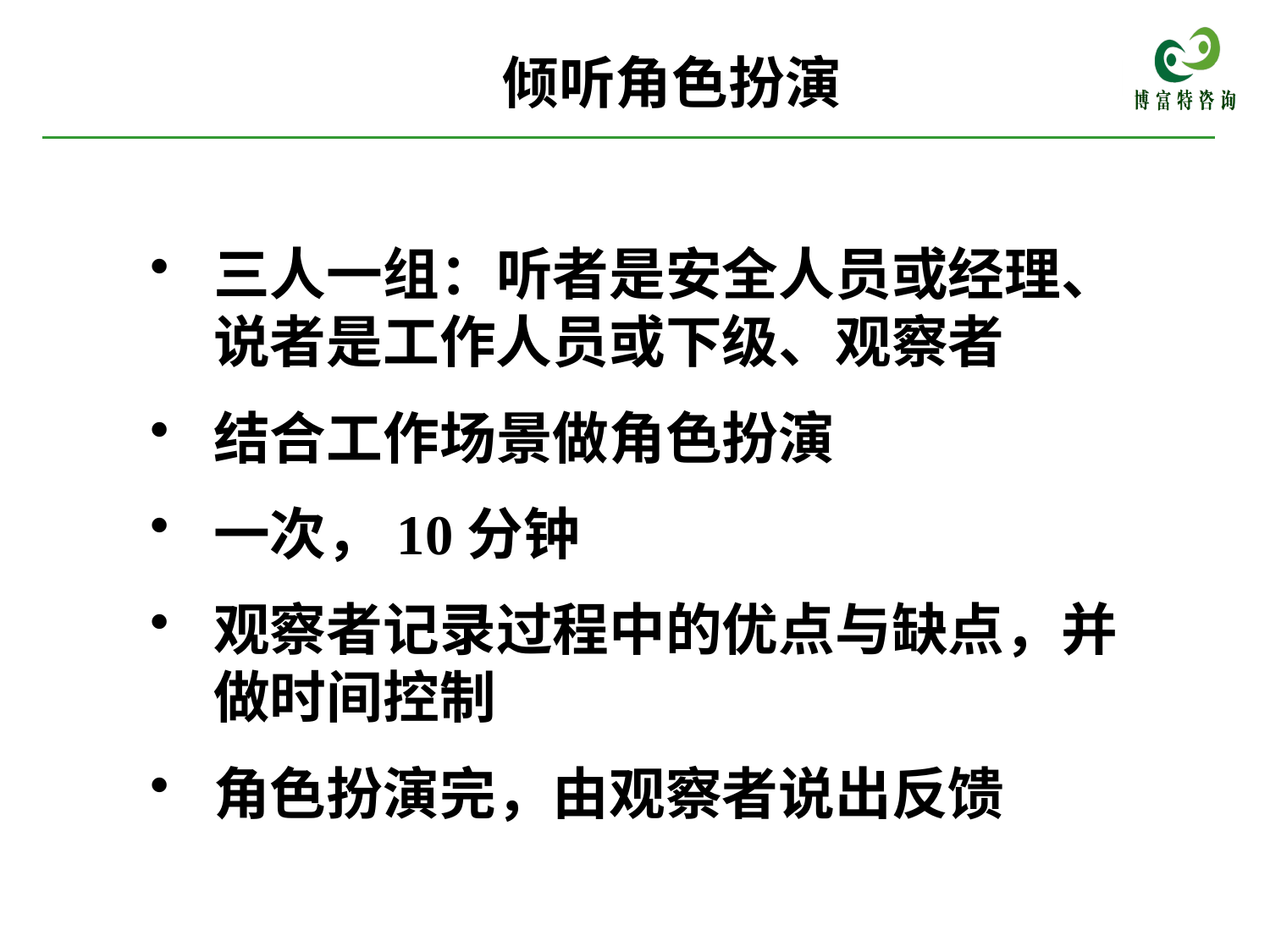

# 倾听角色扮演
三人一组：听者是安全人员或经理、说者是工作人员或下级、观察者
结合工作场景做角色扮演
一次，10分钟
观察者记录过程中的优点与缺点，并做时间控制
角色扮演完，由观察者说出反馈